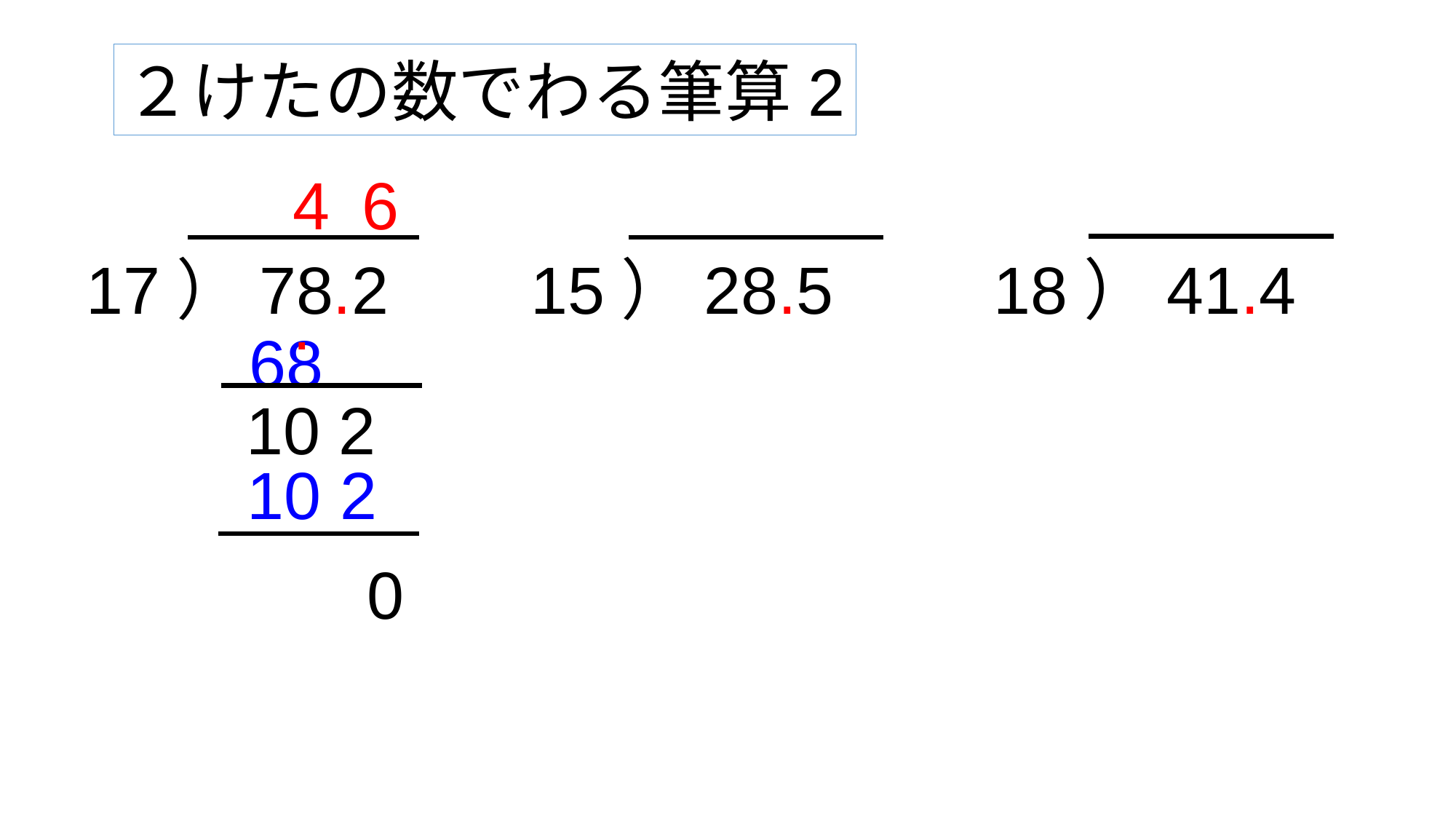

２けたの数でわる筆算2
4.
6
17）78.2
15）28.5
18）41.4
68
10.2
10.2
0